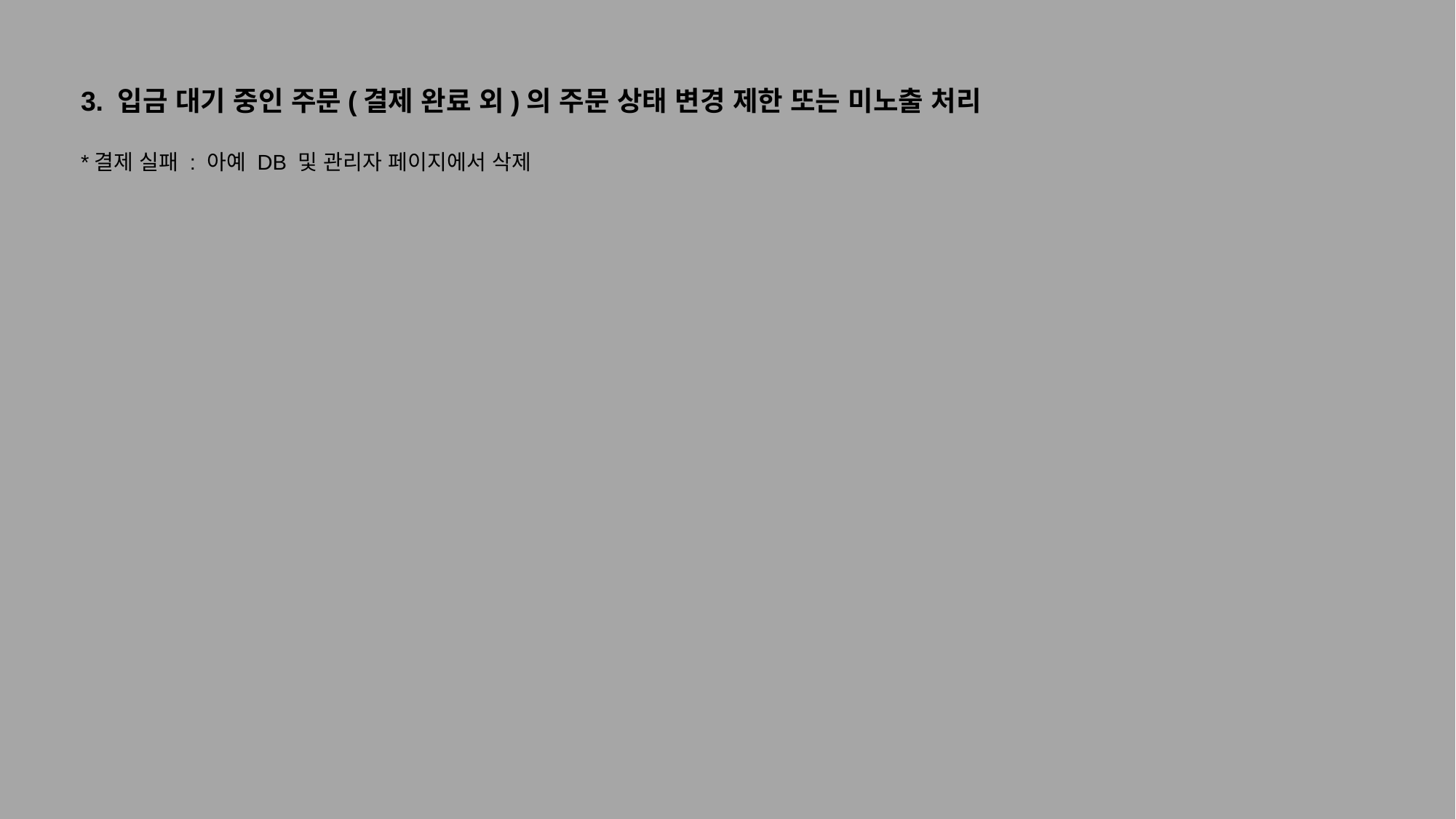

3. 입금 대기 중인 주문(결제 완료 외)의 주문 상태 변경 제한 또는 미노출 처리

*결제 실패 : 아예 DB 및 관리자 페이지에서 삭제